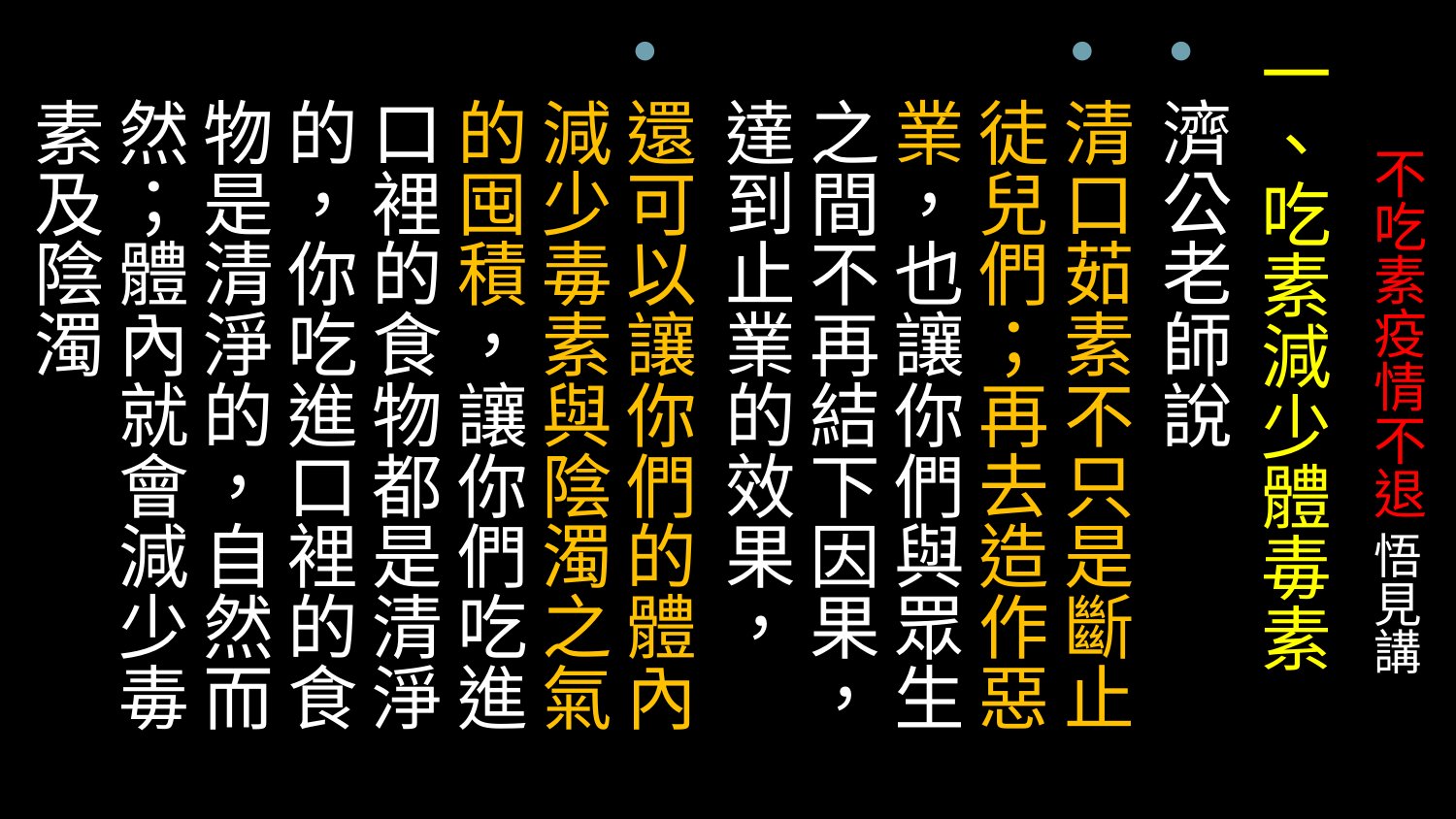

一、吃素減少體毒素
濟公老師說
清口茹素不只是斷止徒兒們；再去造作惡業，也讓你們與眾生之間不再結下因果，達到止業的效果，
還可以讓你們的體內減少毒素與陰濁之氣的囤積，讓你們吃進口裡的食物都是清淨的，你吃進口裡的食物是清淨的，自然而然；體內就會減少毒素及陰濁之氣的囤積。
# 不吃素疫情不退 悟見講